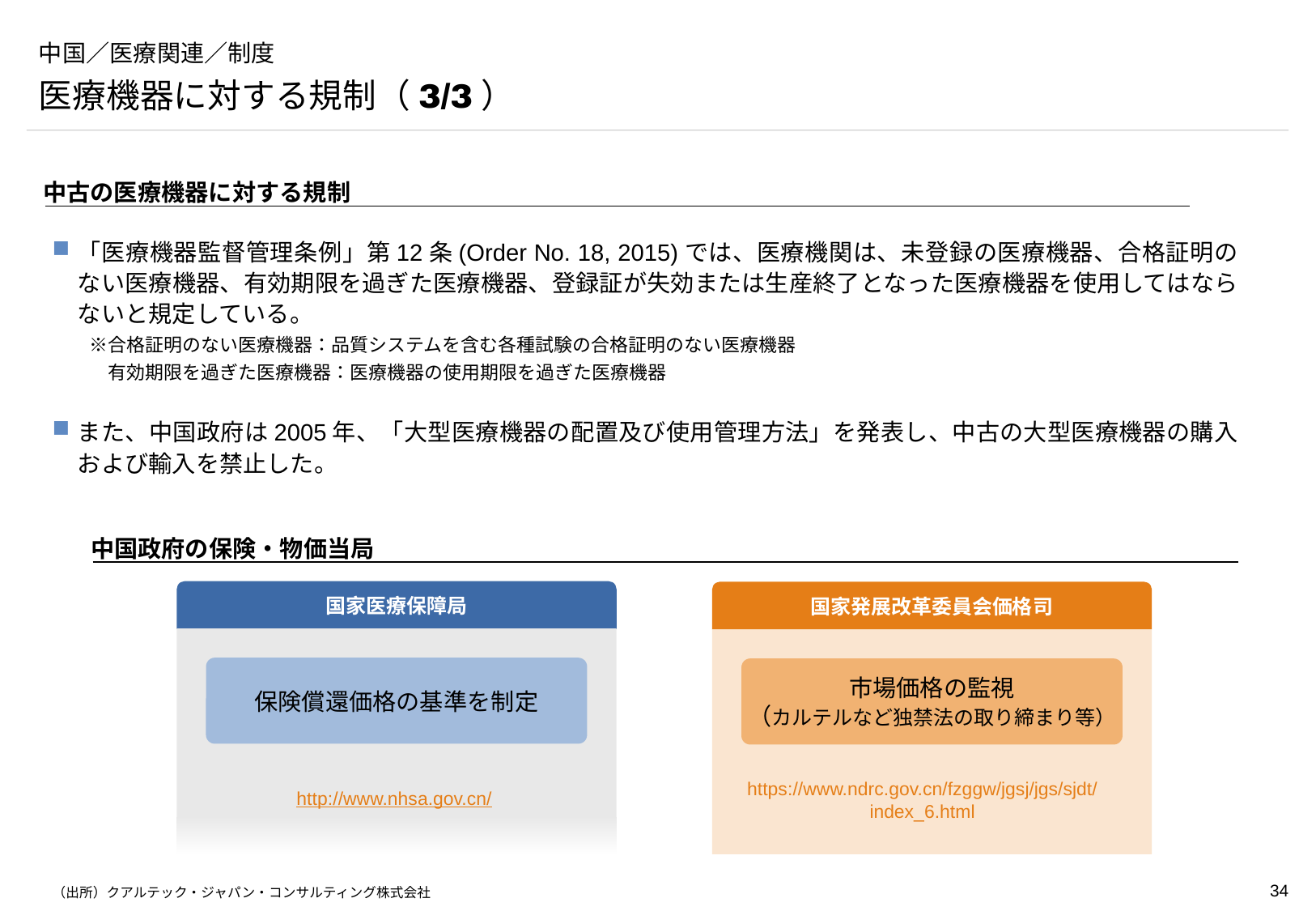

# 中国／医療関連／制度
医療機器に対する規制（3/3）
中古の医療機器に対する規制
「医療機器監督管理条例」第12条(Order No. 18, 2015)では、医療機関は、未登録の医療機器、合格証明のない医療機器、有効期限を過ぎた医療機器、登録証が失効または生産終了となった医療機器を使用してはならないと規定している。
　　※合格証明のない医療機器：品質システムを含む各種試験の合格証明のない医療機器
　　　有効期限を過ぎた医療機器：医療機器の使用期限を過ぎた医療機器

また、中国政府は2005年、「大型医療機器の配置及び使用管理方法」を発表し、中古の大型医療機器の購入および輸入を禁止した。
中国政府の保険・物価当局
国家医療保障局
国家発展改革委員会価格司

保険償還価格の基準を制定
市場価格の監視
（カルテルなど独禁法の取り締まり等）
https://www.ndrc.gov.cn/fzggw/jgsj/jgs/sjdt/index_6.html
http://www.nhsa.gov.cn/
（出所）クアルテック・ジャパン・コンサルティング株式会社